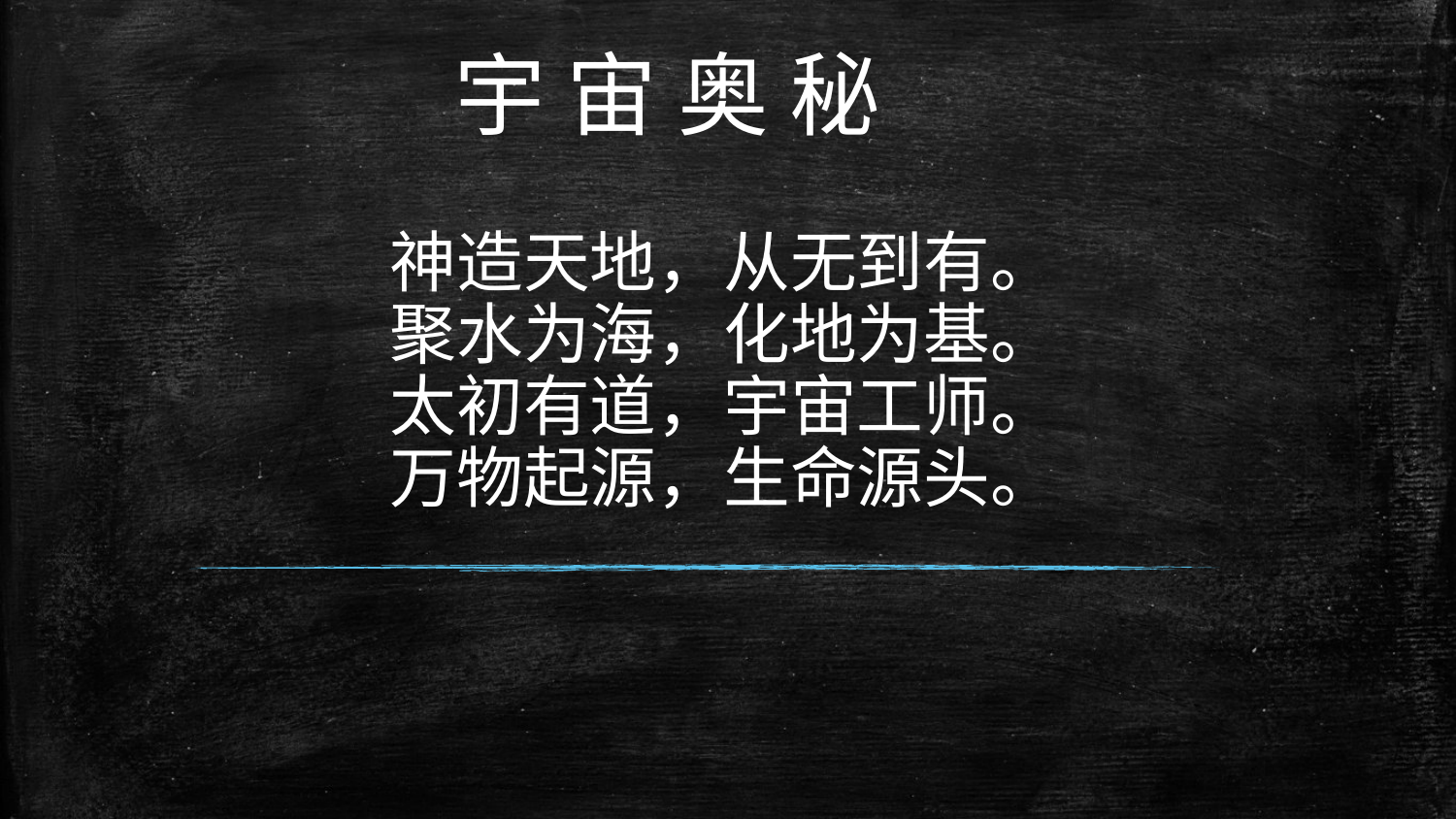

宇 宙 奥 秘
# 神造天地，从无到有。 聚水为海，化地为基。 太初有道，宇宙工师。 万物起源，生命源头。